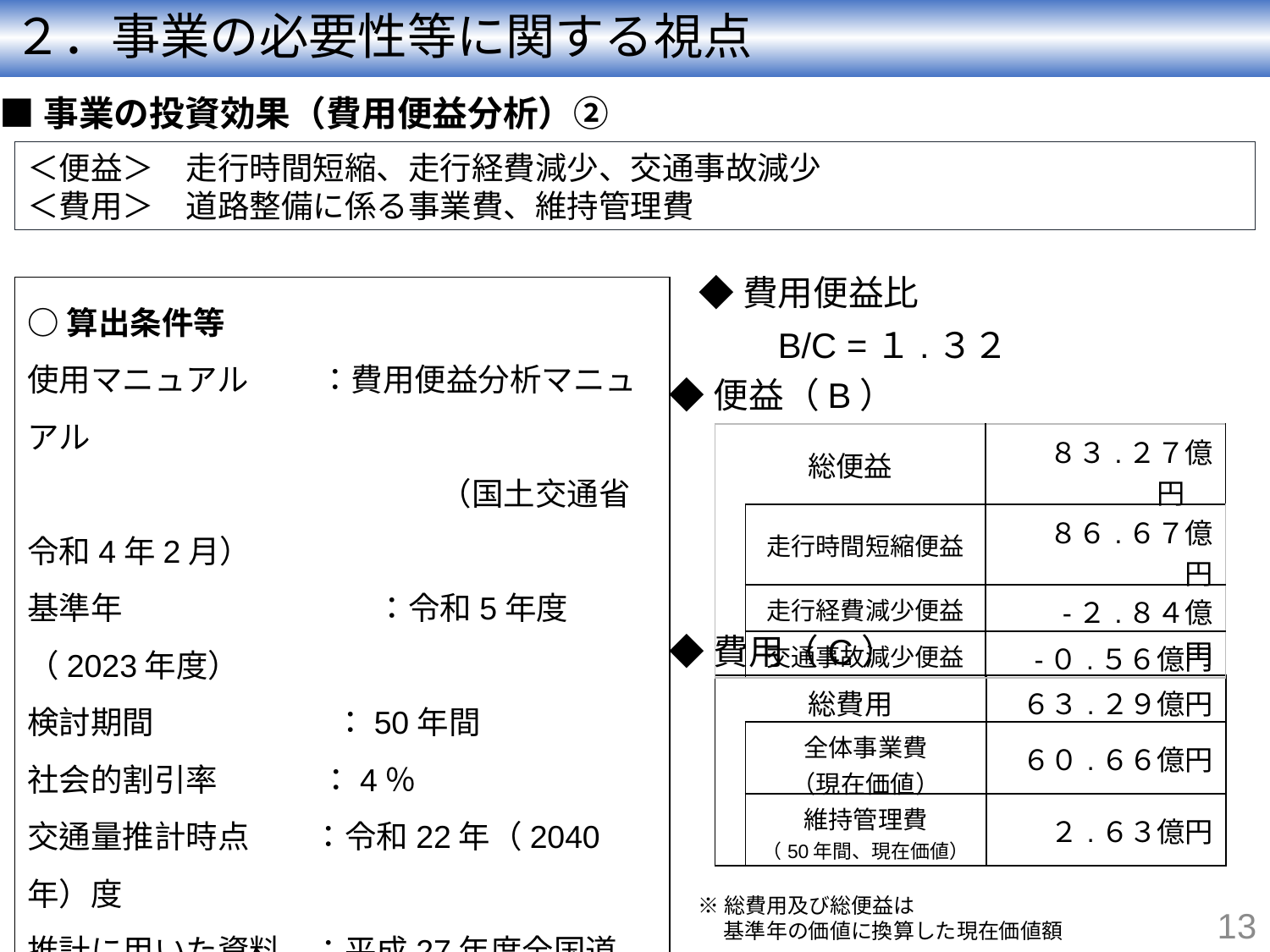

２．事業の必要性等に関する視点
■事業の投資効果（費用便益分析）②
＜便益＞　走行時間短縮、走行経費減少、交通事故減少
＜費用＞　道路整備に係る事業費、維持管理費
◆費用便益比
　　B/C =１.３２
○算出条件等
使用マニュアル　　 ：費用便益分析マニュアル
　　　　　　　　　　　　　（国土交通省令和4年2月）
基準年　　　　　　　　：令和5年度（2023年度）
検討期間　　　  　　 ：50年間
社会的割引率　　　 ：4％
交通量推計時点　　：令和22年（2040年）度
推計に用いた資料　：平成27年度全国道路・
　　　　　　　　　　　　 街路交通情勢調査
全体事業費　　　：約81.28億円（単純価値）
維持管理費　　　：約1,650万円/年
◆便益（B）
| 総便益 |  | ８３.２７億円 |
| --- | --- | --- |
|  | 走行時間短縮便益 | ８６.６７億円 |
|  | 走行経費減少便益 | -２.８４億円 |
|  | 交通事故減少便益 | -０.５６億円 |
◆費用（C）
| 総費用 |  | ６３.２９億円 |
| --- | --- | --- |
|  | 全体事業費 （現在価値） | ６０.６６億円 |
|  | 維持管理費 （50年間、現在価値） | ２.６３億円 |
※総費用及び総便益は
　 基準年の価値に換算した現在価値額
13